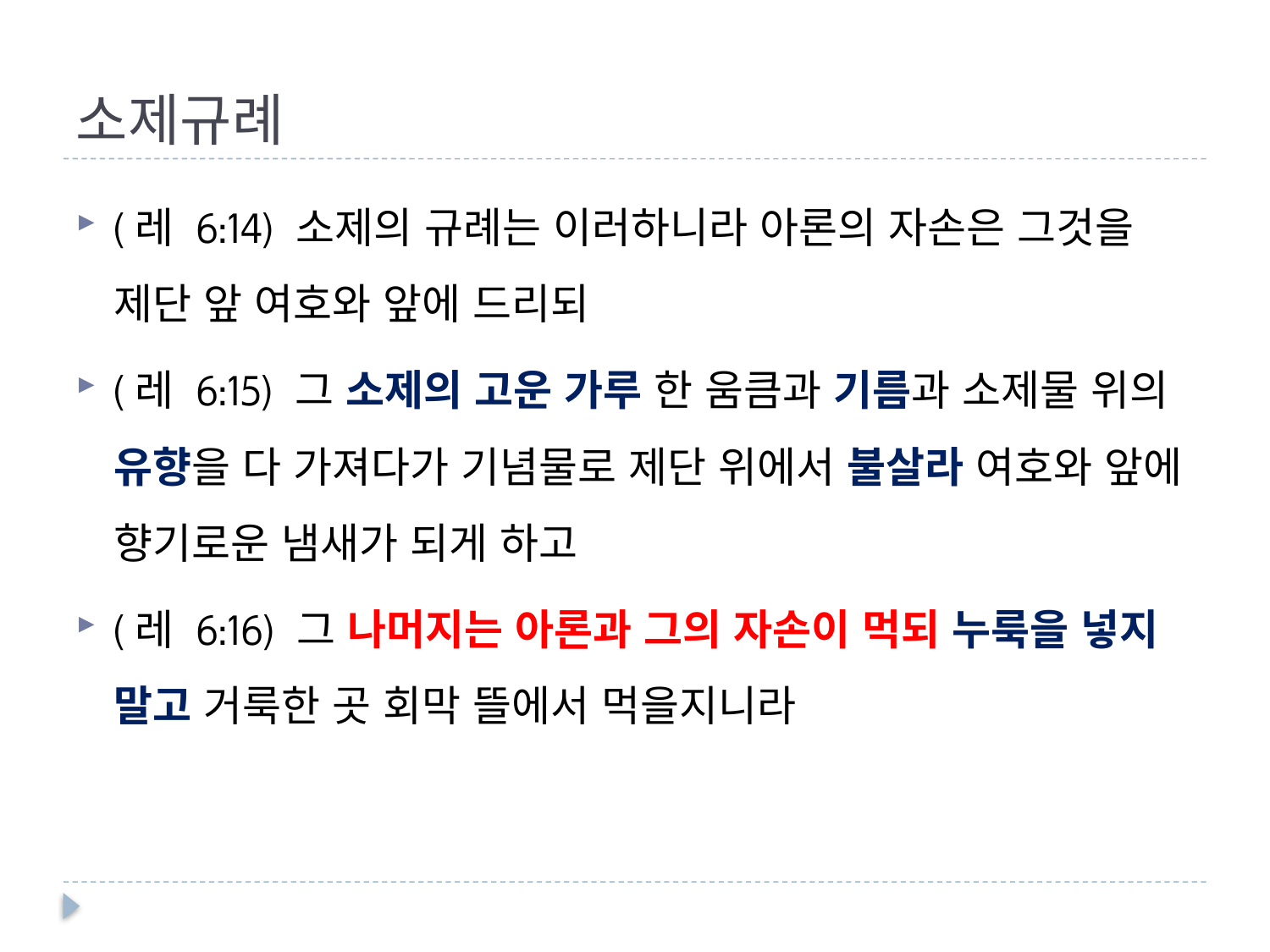

# 소제규례
(레 6:14) 소제의 규례는 이러하니라 아론의 자손은 그것을 제단 앞 여호와 앞에 드리되
(레 6:15) 그 소제의 고운 가루 한 움큼과 기름과 소제물 위의 유향을 다 가져다가 기념물로 제단 위에서 불살라 여호와 앞에 향기로운 냄새가 되게 하고
(레 6:16) 그 나머지는 아론과 그의 자손이 먹되 누룩을 넣지 말고 거룩한 곳 회막 뜰에서 먹을지니라